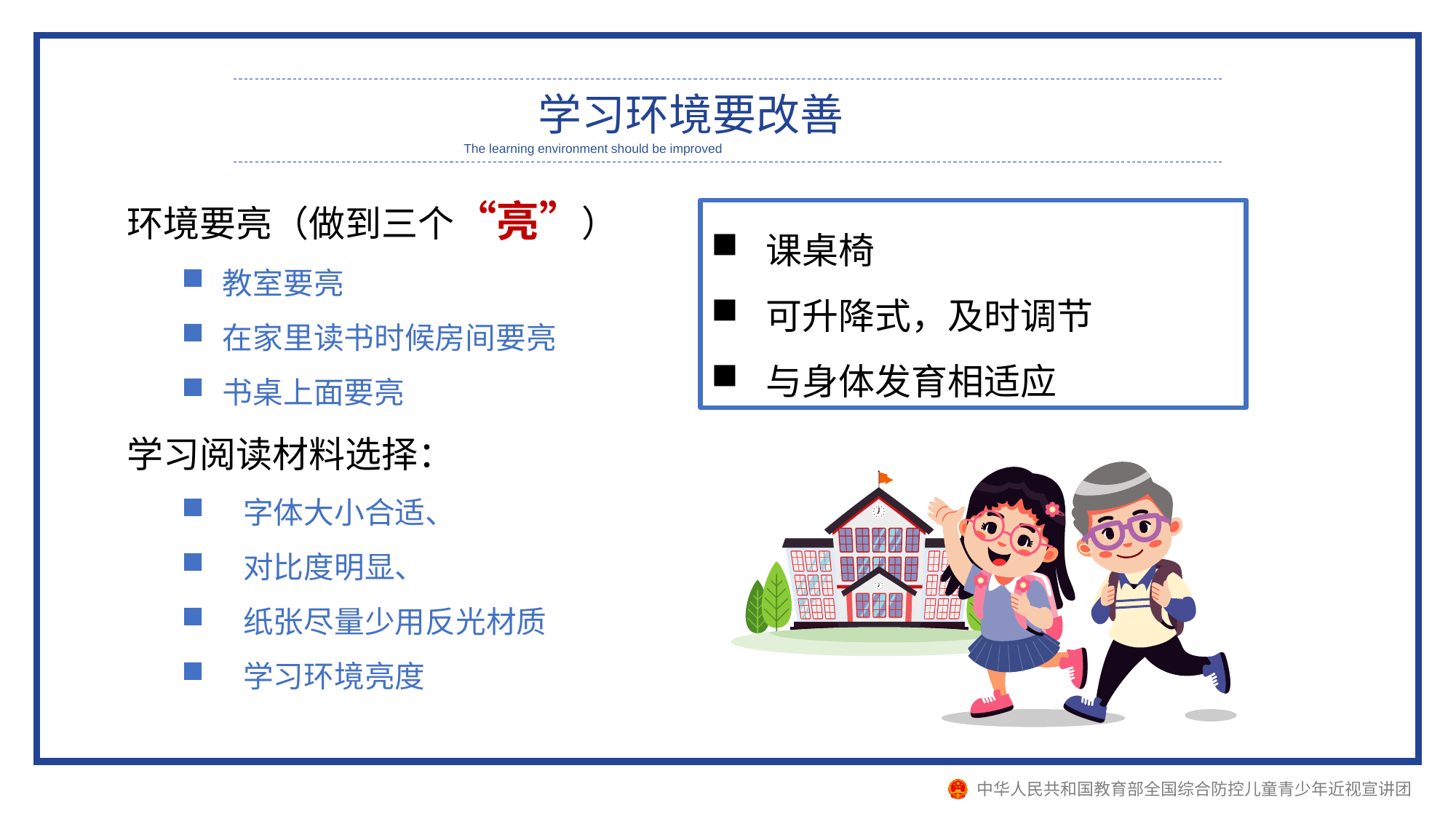

学习环境要改善
The learning environment should be improved
环境要亮（做到三个“亮”）
教室要亮
在家里读书时候房间要亮
书桌上面要亮
学习阅读材料选择：
  字体大小合适、
  对比度明显、
  纸张尽量少用反光材质
  学习环境亮度

课桌椅
可升降式，及时调节
与身体发育相适应